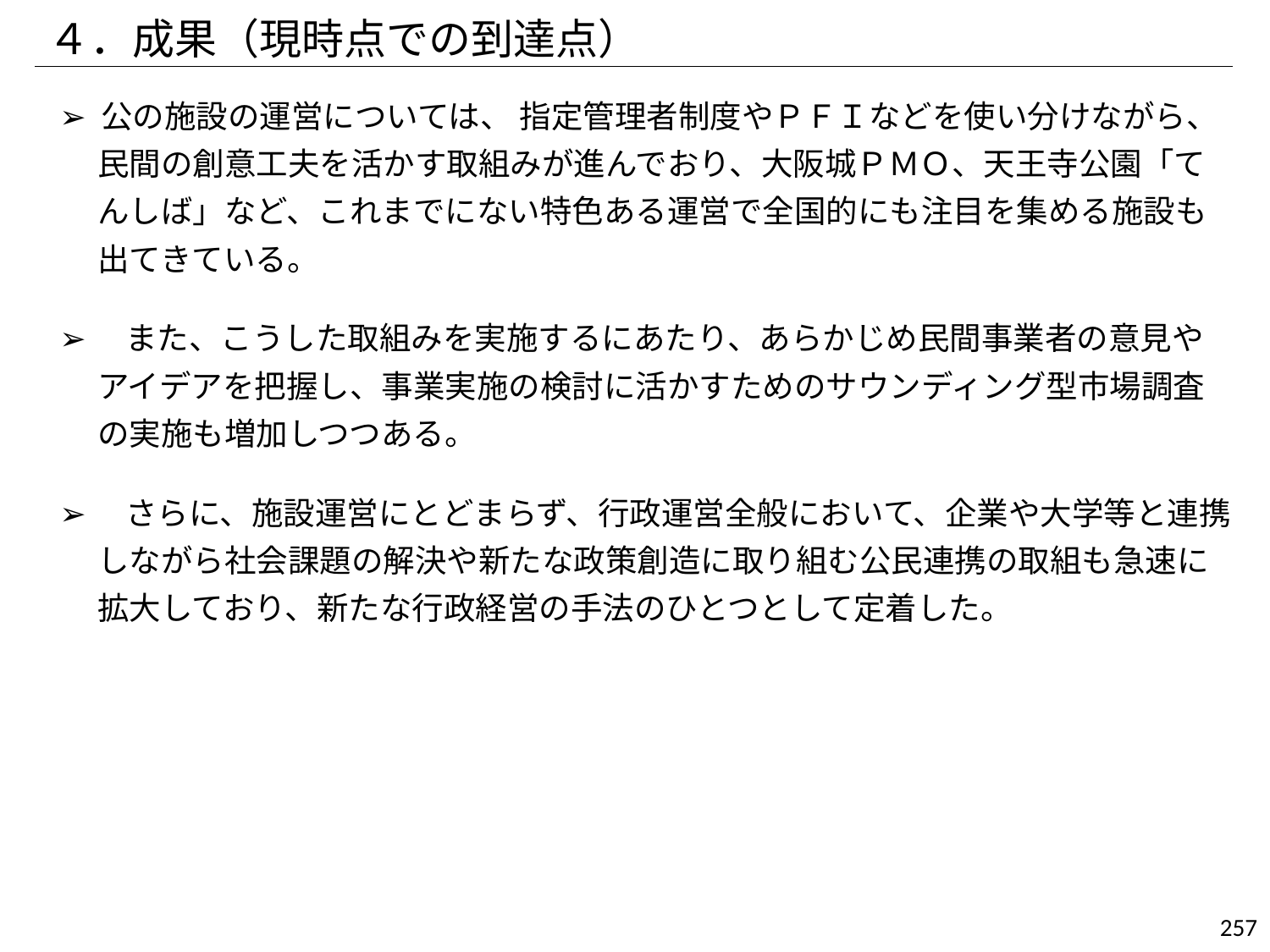

４．成果（現時点での到達点）
➢ 公の施設の運営については、 指定管理者制度やＰＦＩなどを使い分けながら、民間の創意工夫を活かす取組みが進んでおり、大阪城ＰＭＯ、天王寺公園「てんしば」など、これまでにない特色ある運営で全国的にも注目を集める施設も出てきている。
➢　また、こうした取組みを実施するにあたり、あらかじめ民間事業者の意見やアイデアを把握し、事業実施の検討に活かすためのサウンディング型市場調査の実施も増加しつつある。
➢　さらに、施設運営にとどまらず、行政運営全般において、企業や大学等と連携しながら社会課題の解決や新たな政策創造に取り組む公民連携の取組も急速に拡大しており、新たな行政経営の手法のひとつとして定着した。

257